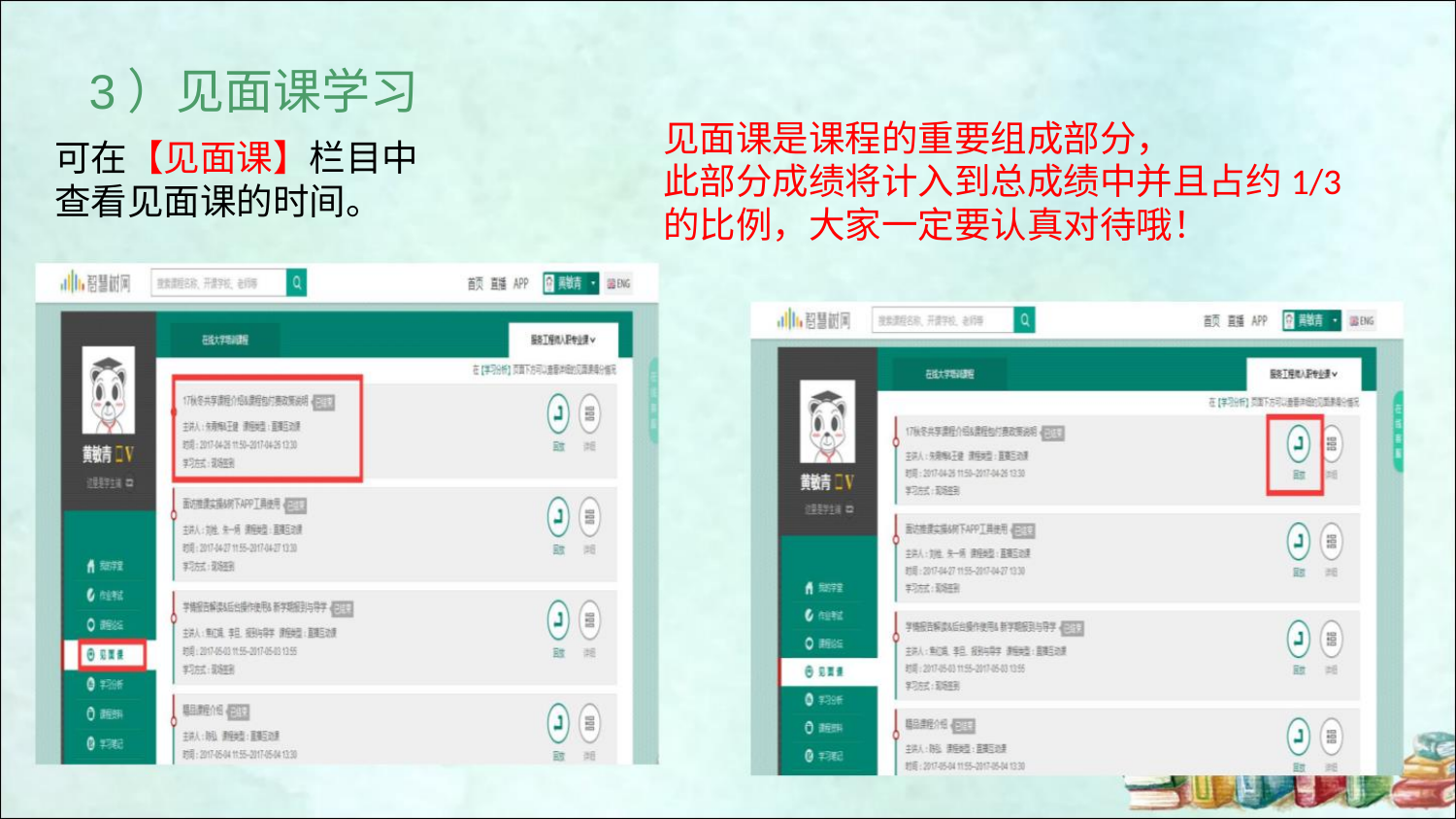

3）见面课学习
见面课是课程的重要组成部分，
此部分成绩将计入到总成绩中并且占约1/3
的比例，大家一定要认真对待哦！
可在【见面课】栏目中
查看见面课的时间。